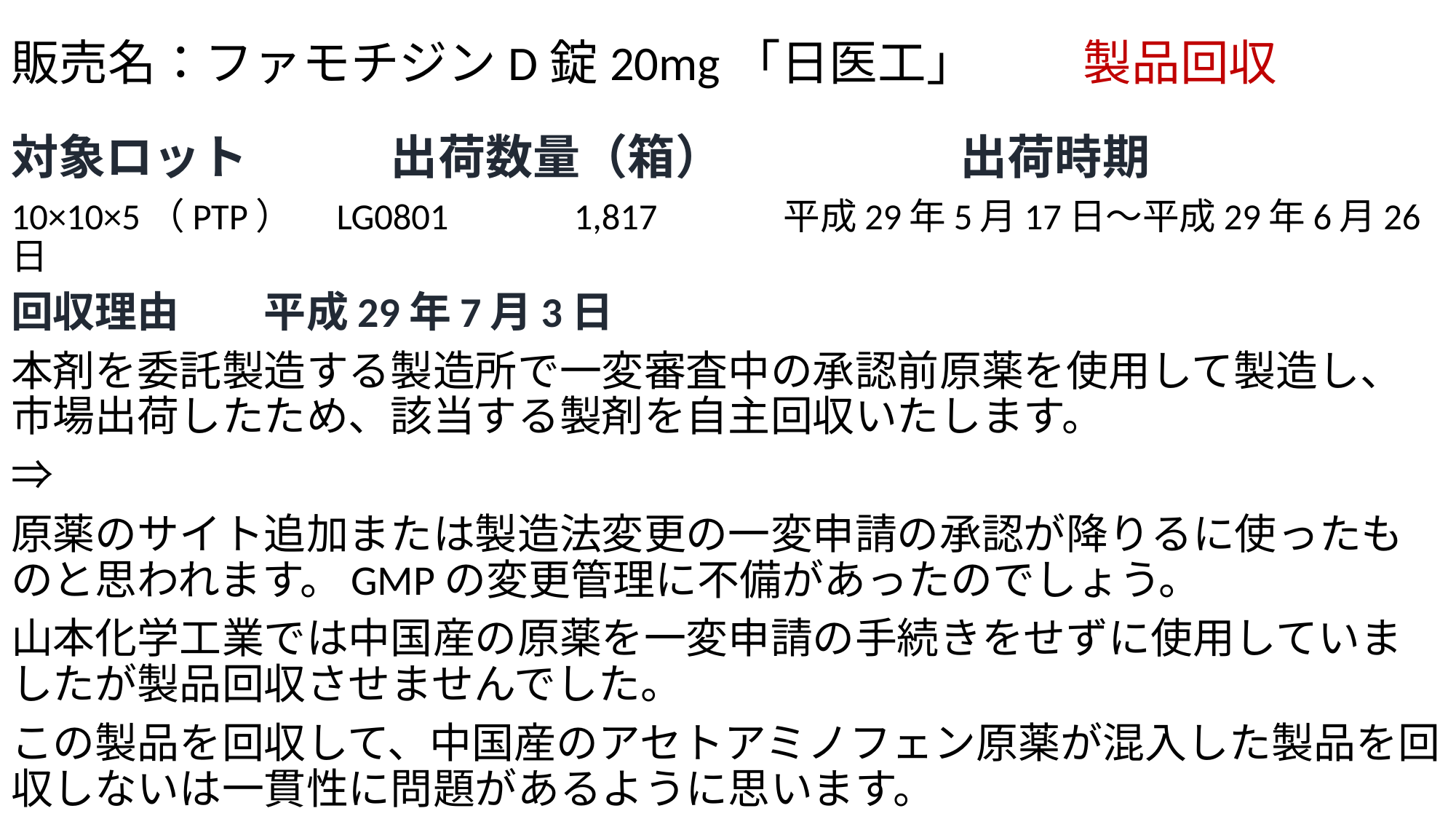

# 販売名：ファモチジンD錠20mg「日医工」 　　製品回収
対象ロット　　　出荷数量（箱）　　　　　出荷時期
10×10×5（PTP）　LG0801　　　1,817　　　 平成29年5月17日～平成29年6月26日
回収理由　　平成29年7月3日
本剤を委託製造する製造所で一変審査中の承認前原薬を使用して製造し、市場出荷したため、該当する製剤を自主回収いたします。
⇒
原薬のサイト追加または製造法変更の一変申請の承認が降りるに使ったものと思われます。GMPの変更管理に不備があったのでしょう。
山本化学工業では中国産の原薬を一変申請の手続きをせずに使用していましたが製品回収させませんでした。
この製品を回収して、中国産のアセトアミノフェン原薬が混入した製品を回収しないは一貫性に問題があるように思います。